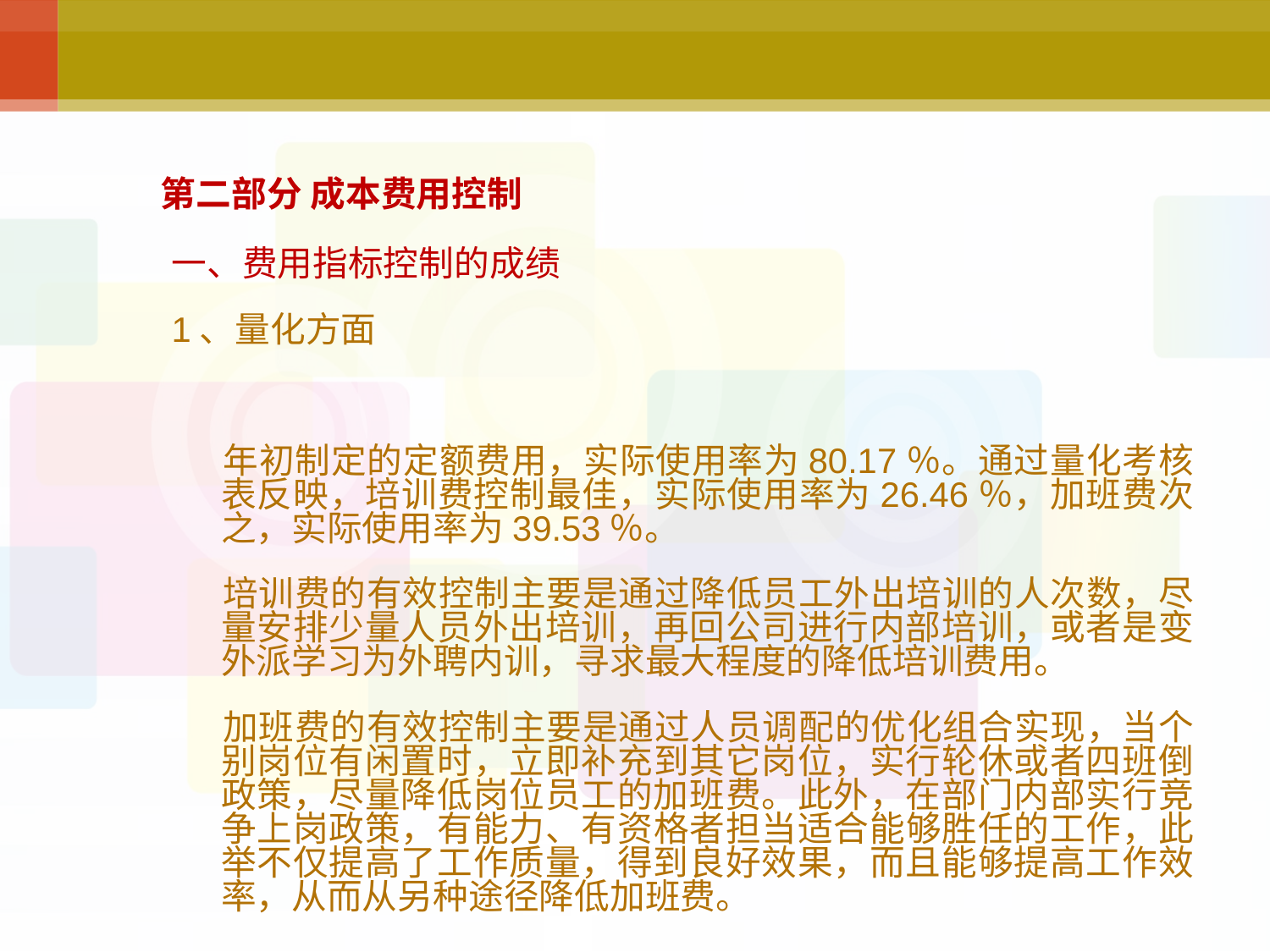

# 第二部分 成本费用控制
一、费用指标控制的成绩
1、量化方面

     年初制定的定额费用，实际使用率为80.17％。通过量化考核表反映，培训费控制最佳，实际使用率为26.46％，加班费次之，实际使用率为39.53％。
     培训费的有效控制主要是通过降低员工外出培训的人次数，尽量安排少量人员外出培训，再回公司进行内部培训，或者是变外派学习为外聘内训，寻求最大程度的降低培训费用。
     加班费的有效控制主要是通过人员调配的优化组合实现，当个别岗位有闲置时，立即补充到其它岗位，实行轮休或者四班倒政策，尽量降低岗位员工的加班费。此外，在部门内部实行竞争上岗政策，有能力、有资格者担当适合能够胜任的工作，此举不仅提高了工作质量，得到良好效果，而且能够提高工作效率，从而从另种途径降低加班费。